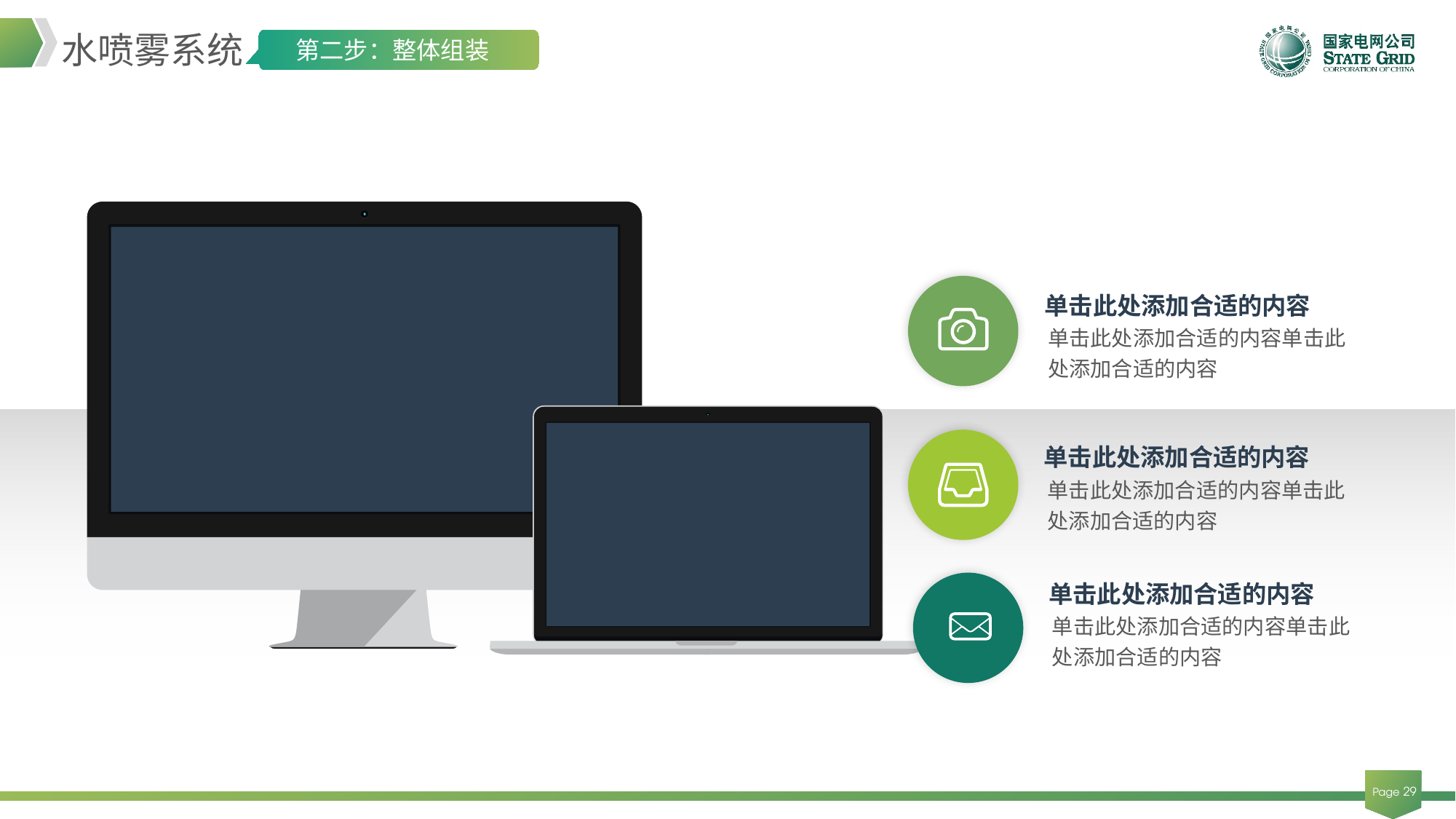

水喷雾系统

第二步：整体组装

单击此处添加合适的内容
单击此处添加合适的内容单击此处添加合适的内容

单击此处添加合适的内容
单击此处添加合适的内容单击此处添加合适的内容

单击此处添加合适的内容
单击此处添加合适的内容单击此处添加合适的内容